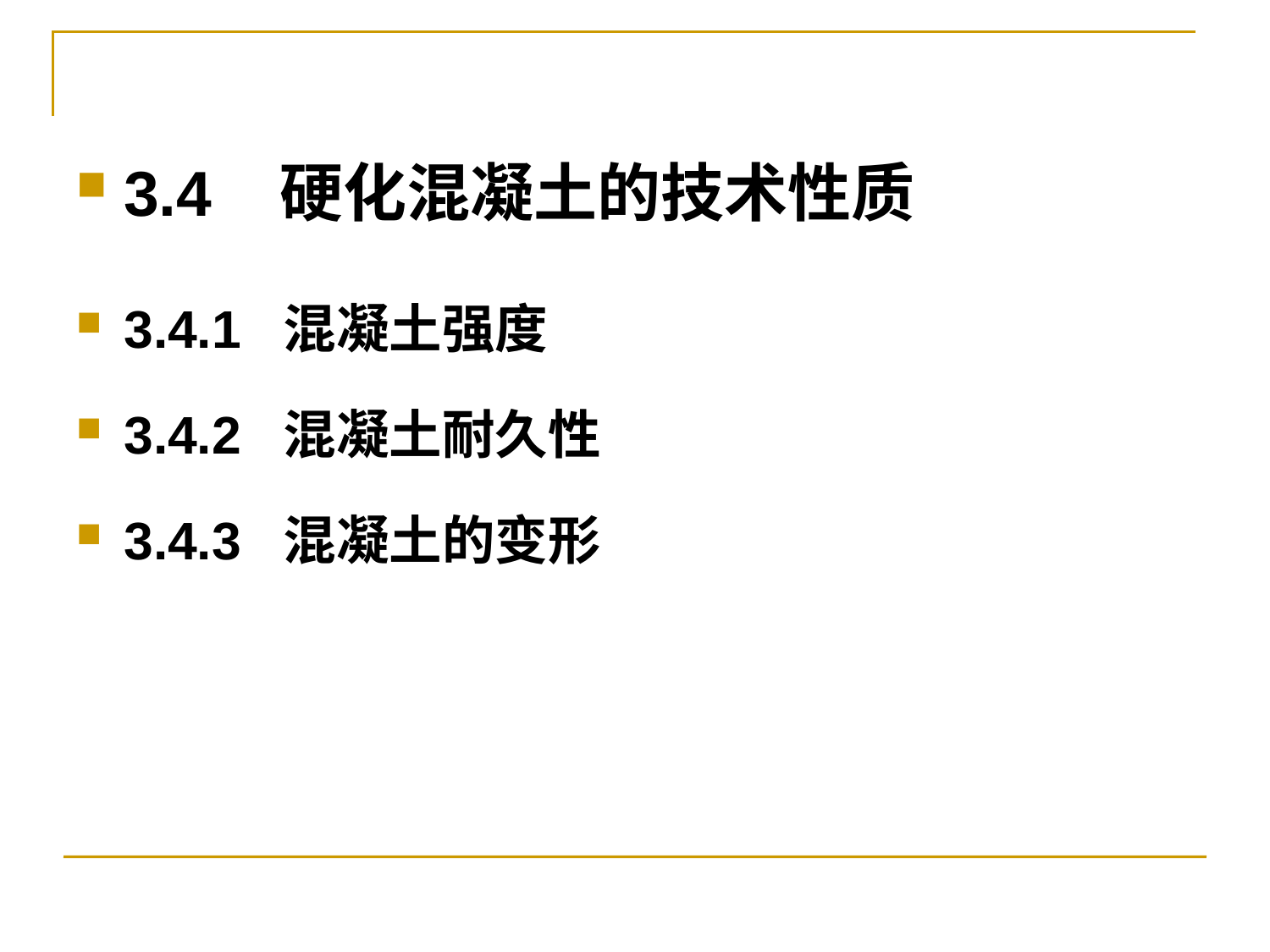

3.4   硬化混凝土的技术性质

3.4.1  混凝土强度
3.4.2  混凝土耐久性
3.4.3  混凝土的变形